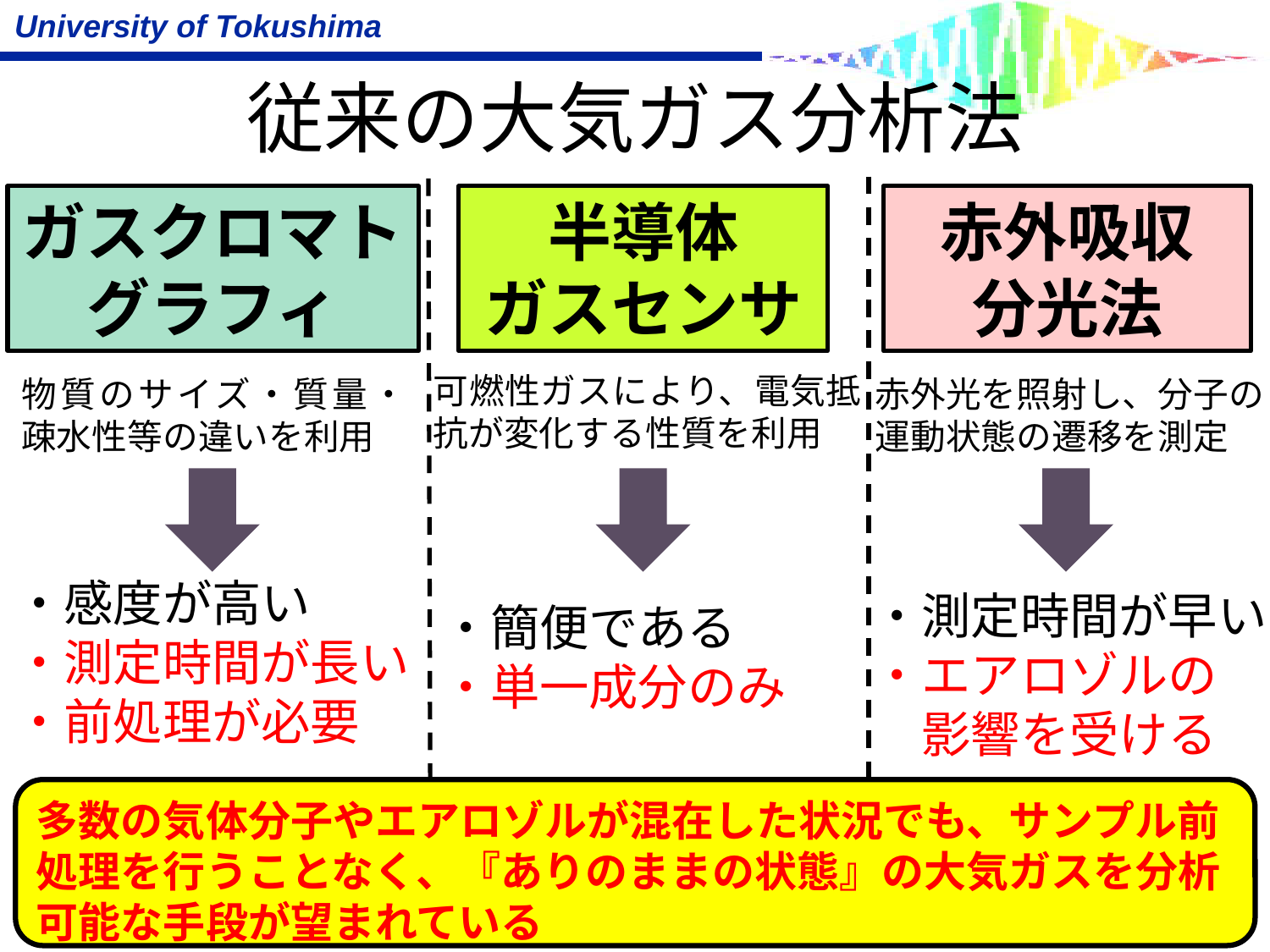

# 従来の大気ガス分析法
半導体
ガスセンサ
ガスクロマトグラフィ
赤外吸収
分光法
可燃性ガスにより、電気抵抗が変化する性質を利用
物質のサイズ・質量・疎水性等の違いを利用
赤外光を照射し、分子の運動状態の遷移を測定

・感度が高い
・測定時間が長い
・前処理が必要
・測定時間が早い
・エアロゾルの
　影響を受ける
・簡便である
・単一成分のみ
多数の気体分子やエアロゾルが混在した状況でも、サンプル前処理を行うことなく、『ありのままの状態』の大気ガスを分析可能な手段が望まれている